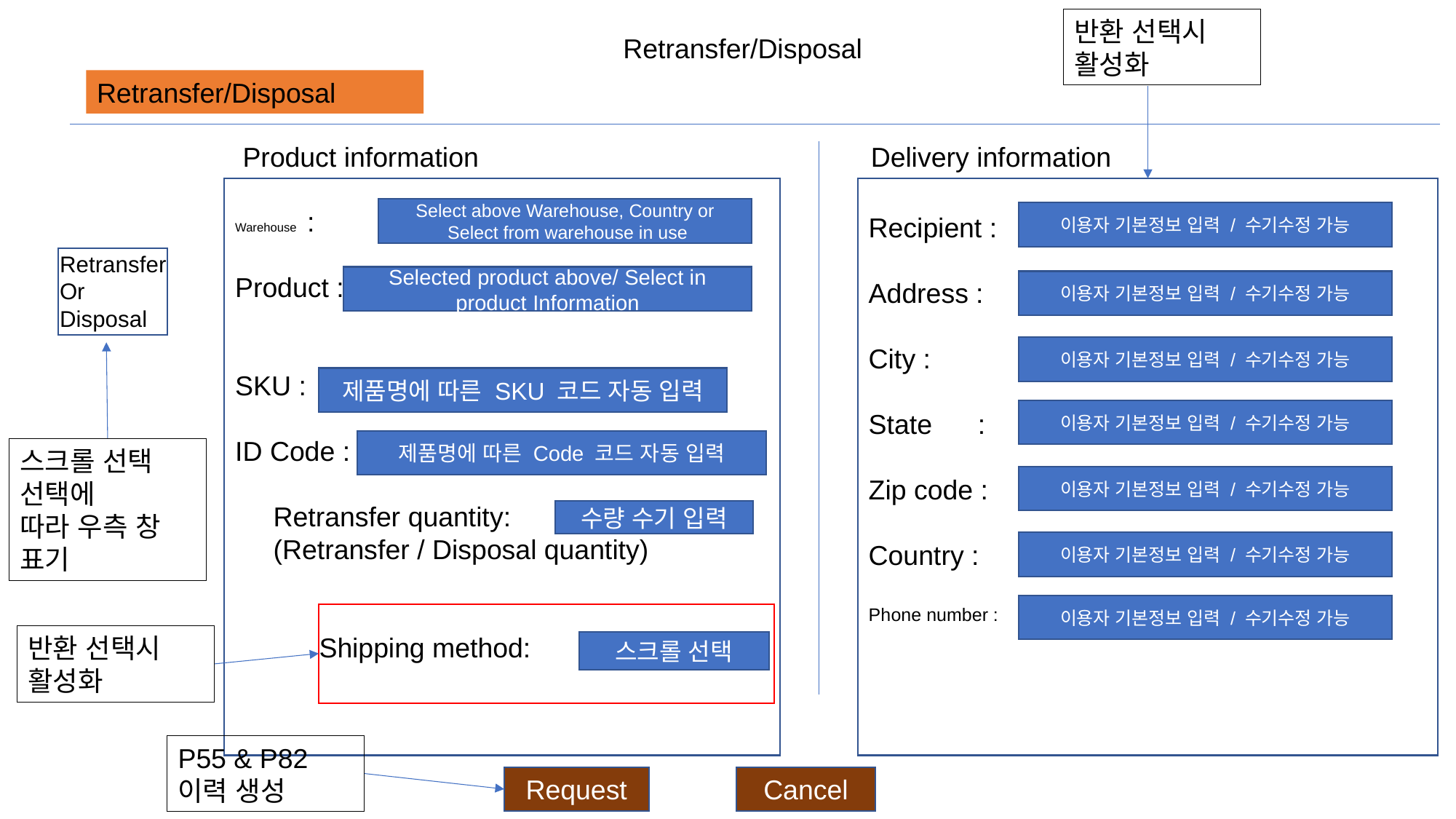

반환 선택시
활성화
Retransfer/Disposal
Retransfer/Disposal
Product information
Delivery information
Recipient :

Address :

City :

State      :

Zip code :

Country :

Phone number :

Warehouse   :

Product :

SKU :

ID Code :

     Retransfer quantity:
     (Retransfer / Disposal quantity)

           Shipping method:

Select above Warehouse, Country or
 Select from warehouse in use
이용자 기본정보 입력 / 수기수정 가능
Retransfer
Or
Disposal

Selected product above/ Select in product Information
이용자 기본정보 입력 / 수기수정 가능
이용자 기본정보 입력 / 수기수정 가능
제품명에 따른 SKU 코드 자동 입력
이용자 기본정보 입력 / 수기수정 가능
제품명에 따른 Code 코드 자동 입력
스크롤 선택
선택에
따라 우측 창 표기
이용자 기본정보 입력 / 수기수정 가능
수량 수기 입력
이용자 기본정보 입력 / 수기수정 가능
이용자 기본정보 입력 / 수기수정 가능

반환 선택시
활성화
스크롤 선택
P55 & P82
이력 생성
Request
Cancel